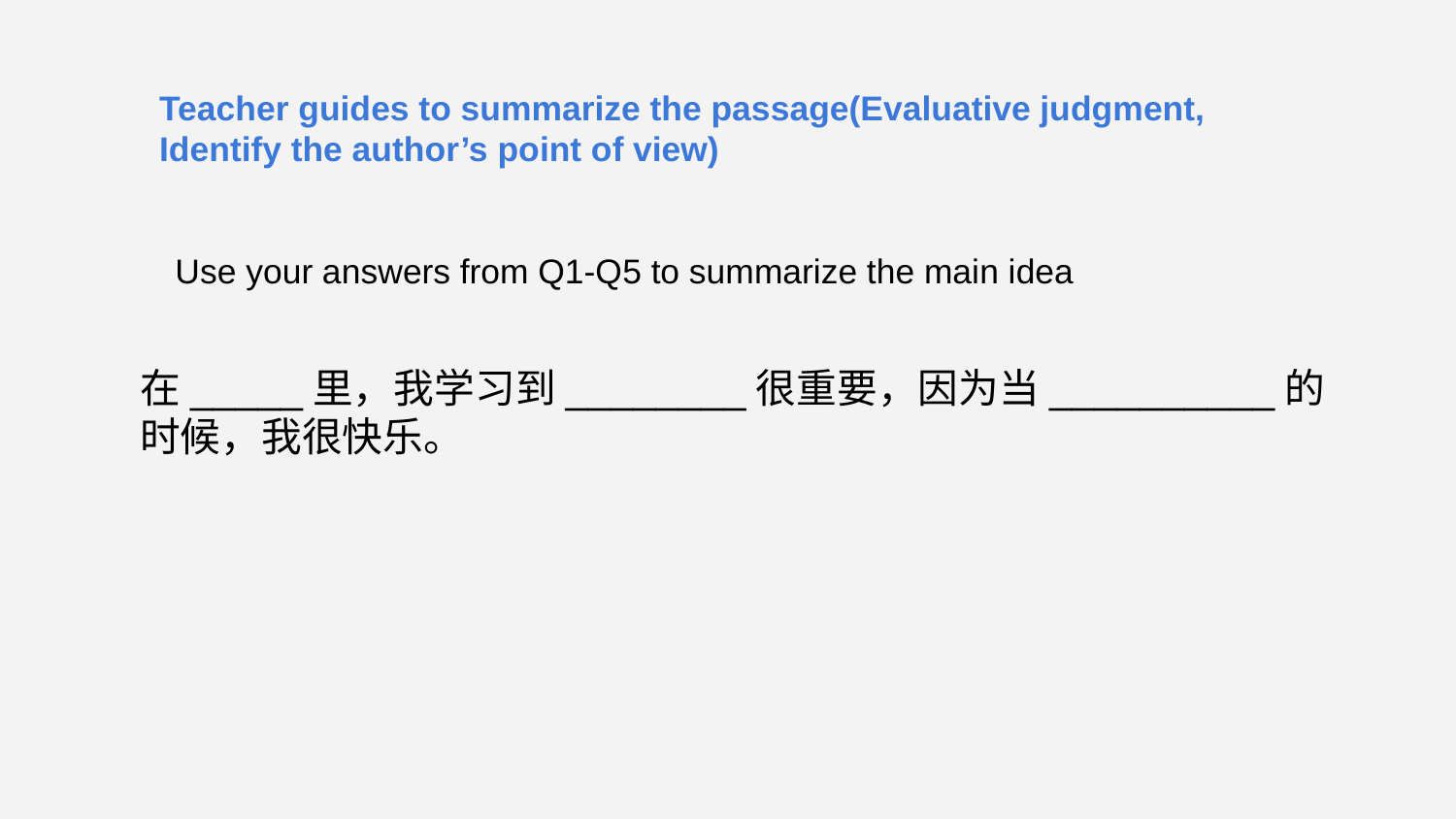

Teacher guides to summarize the passage(Evaluative judgment, Identify the author’s point of view)
Use your answers from Q1-Q5 to summarize the main idea

在_____里，我学习到________很重要，因为当__________的时候，我很快乐。